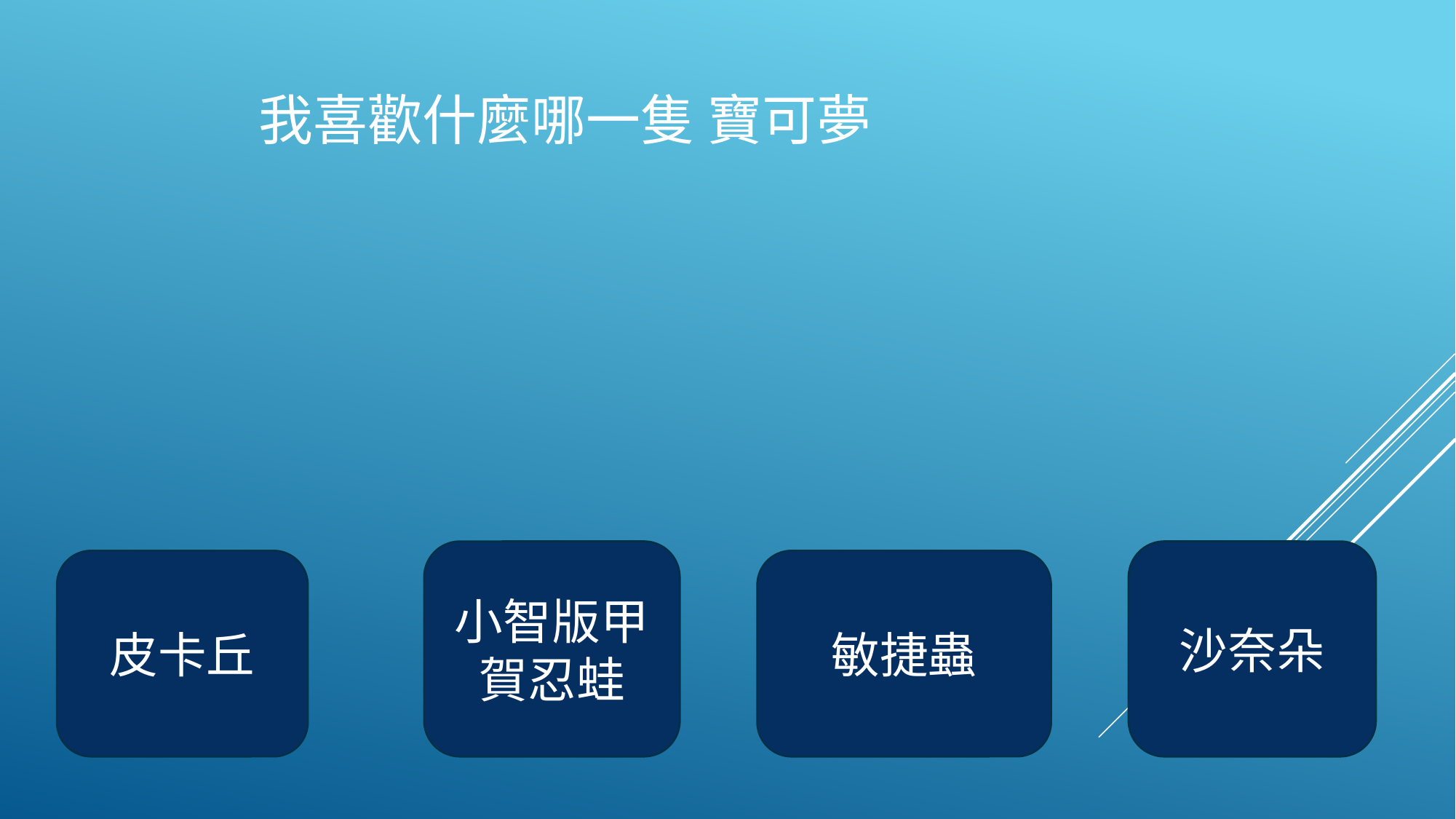

# 我喜歡什麼哪一隻 寶可夢
小智版甲賀忍蛙
沙奈朵
皮卡丘
敏捷蟲